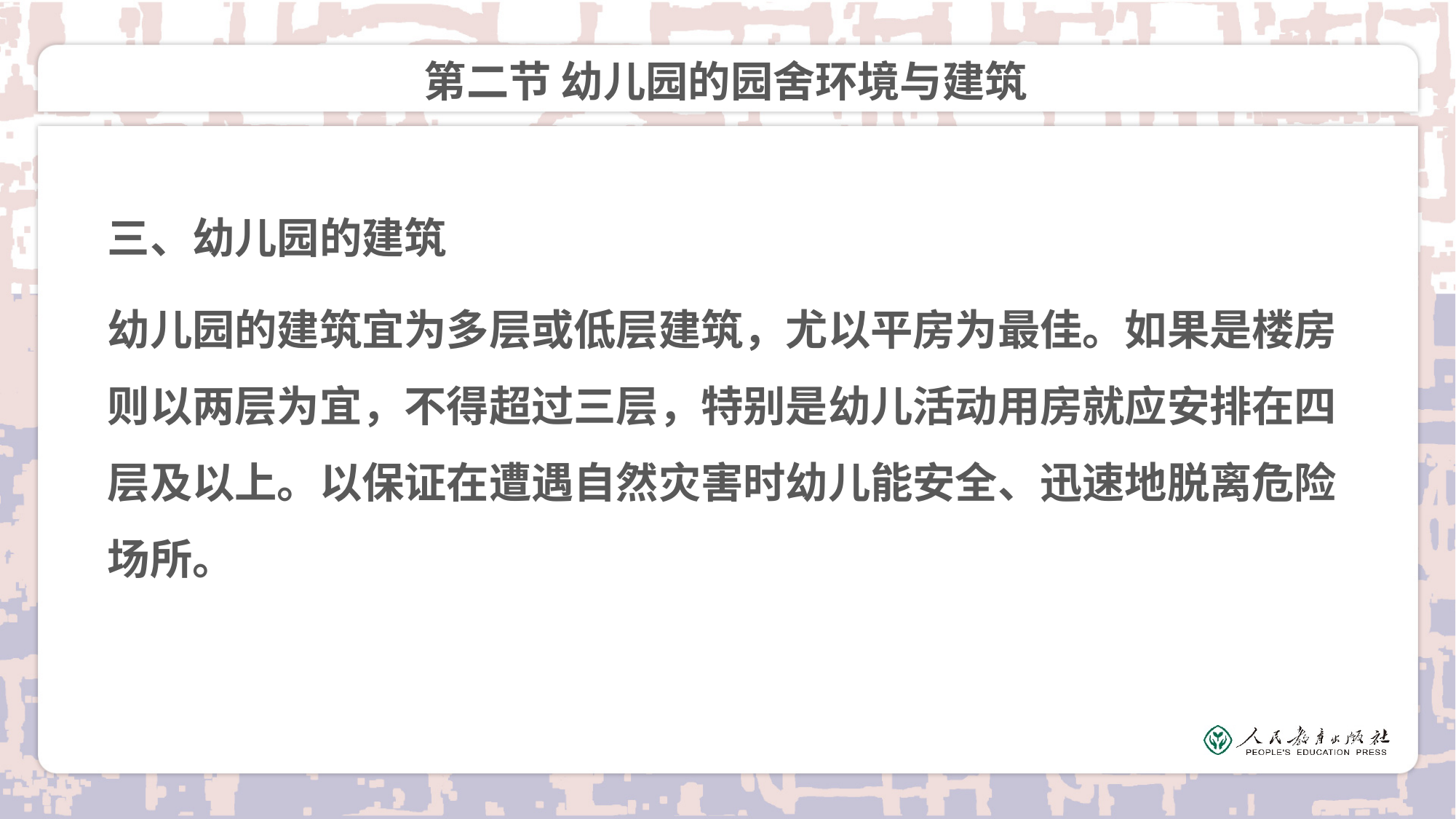

# 第二节 幼儿园的园舍环境与建筑
三、幼儿园的建筑
幼儿园的建筑宜为多层或低层建筑，尤以平房为最佳。如果是楼房则以两层为宜，不得超过三层，特别是幼儿活动用房就应安排在四层及以上。以保证在遭遇自然灾害时幼儿能安全、迅速地脱离危险场所。